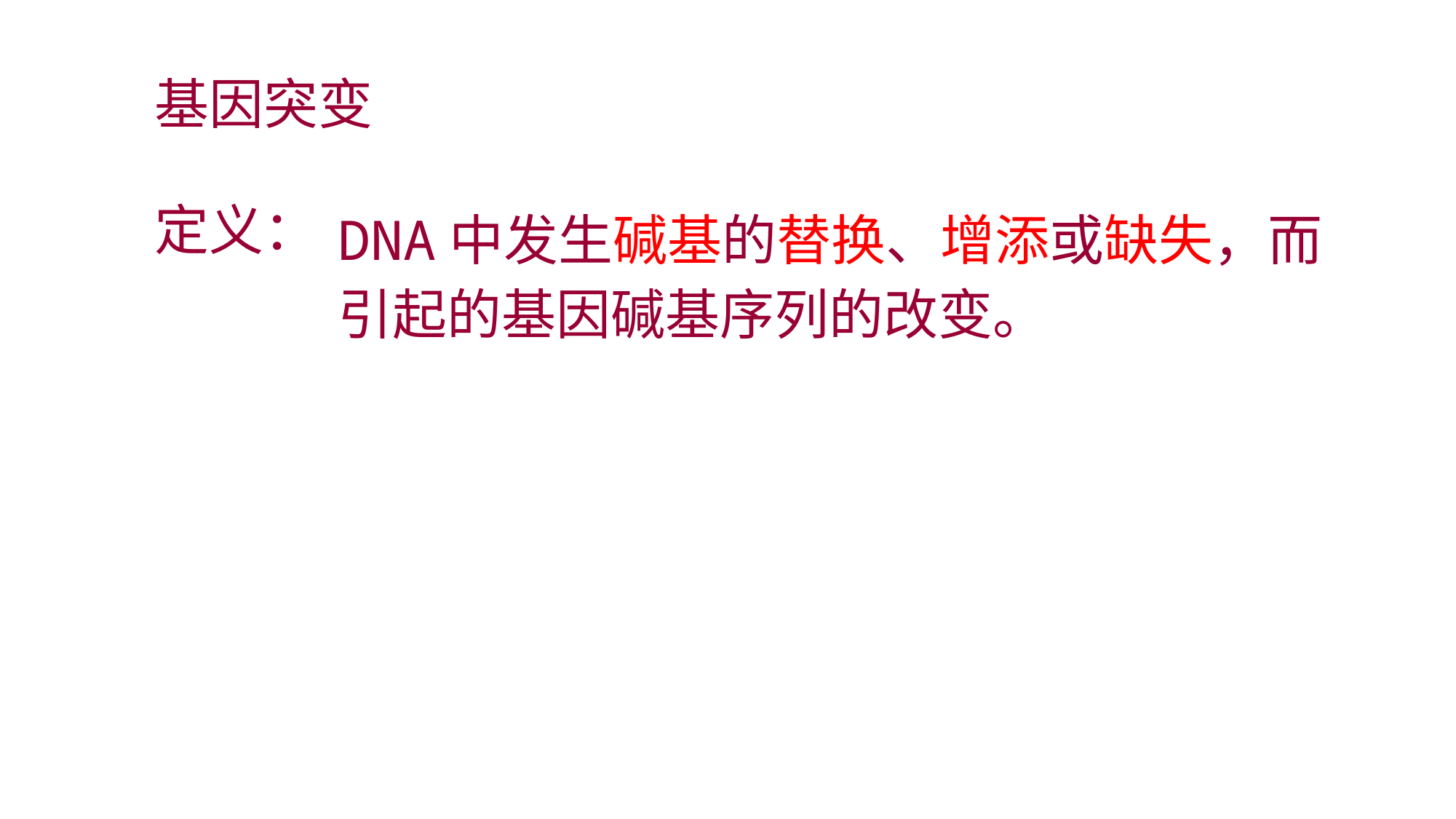

基因突变
定义：
DNA中发生碱基的替换、增添或缺失，而引起的基因碱基序列的改变。